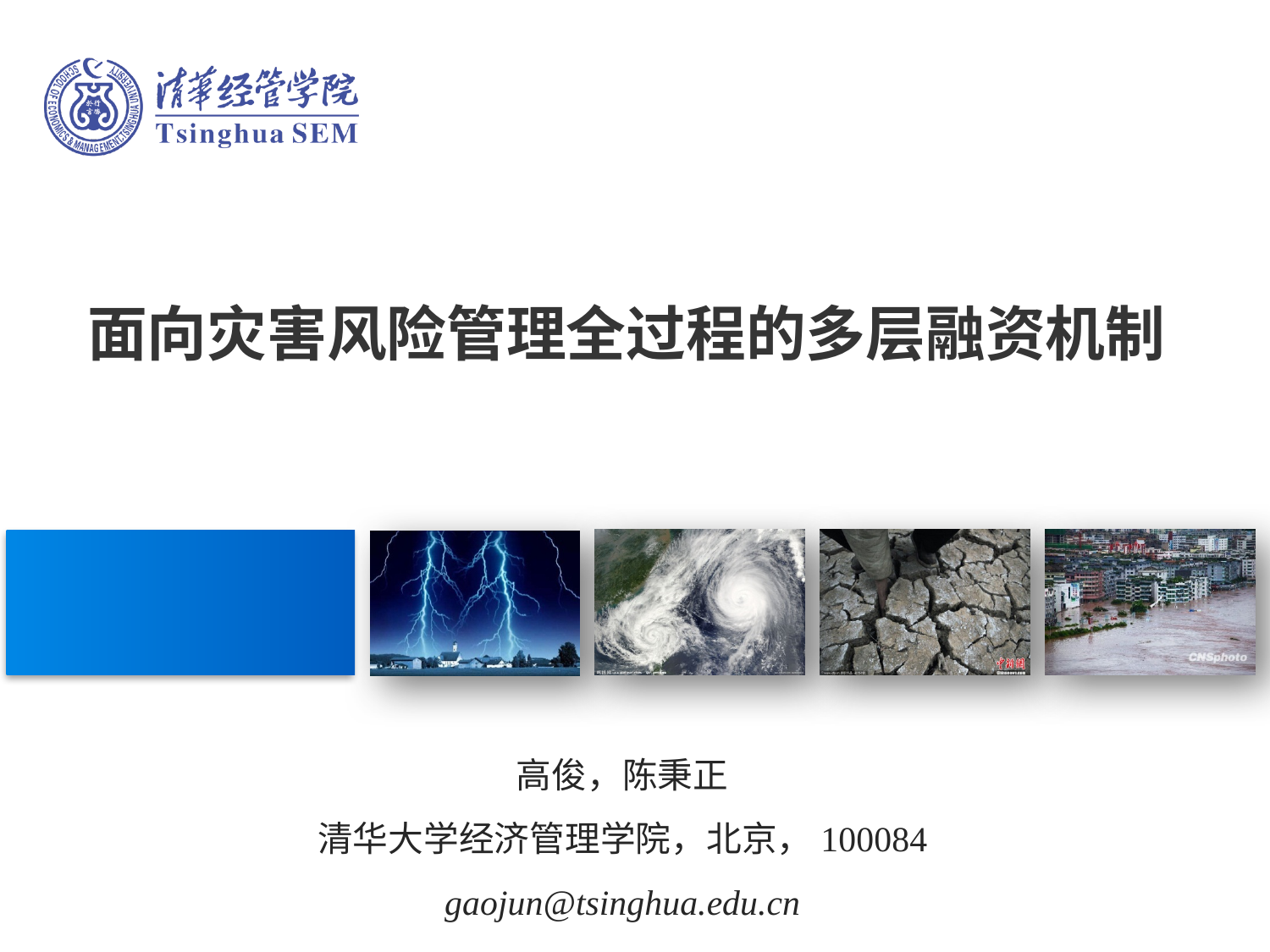

面向灾害风险管理全过程的多层融资机制
高俊，陈秉正
清华大学经济管理学院，北京，100084
gaojun@tsinghua.edu.cn